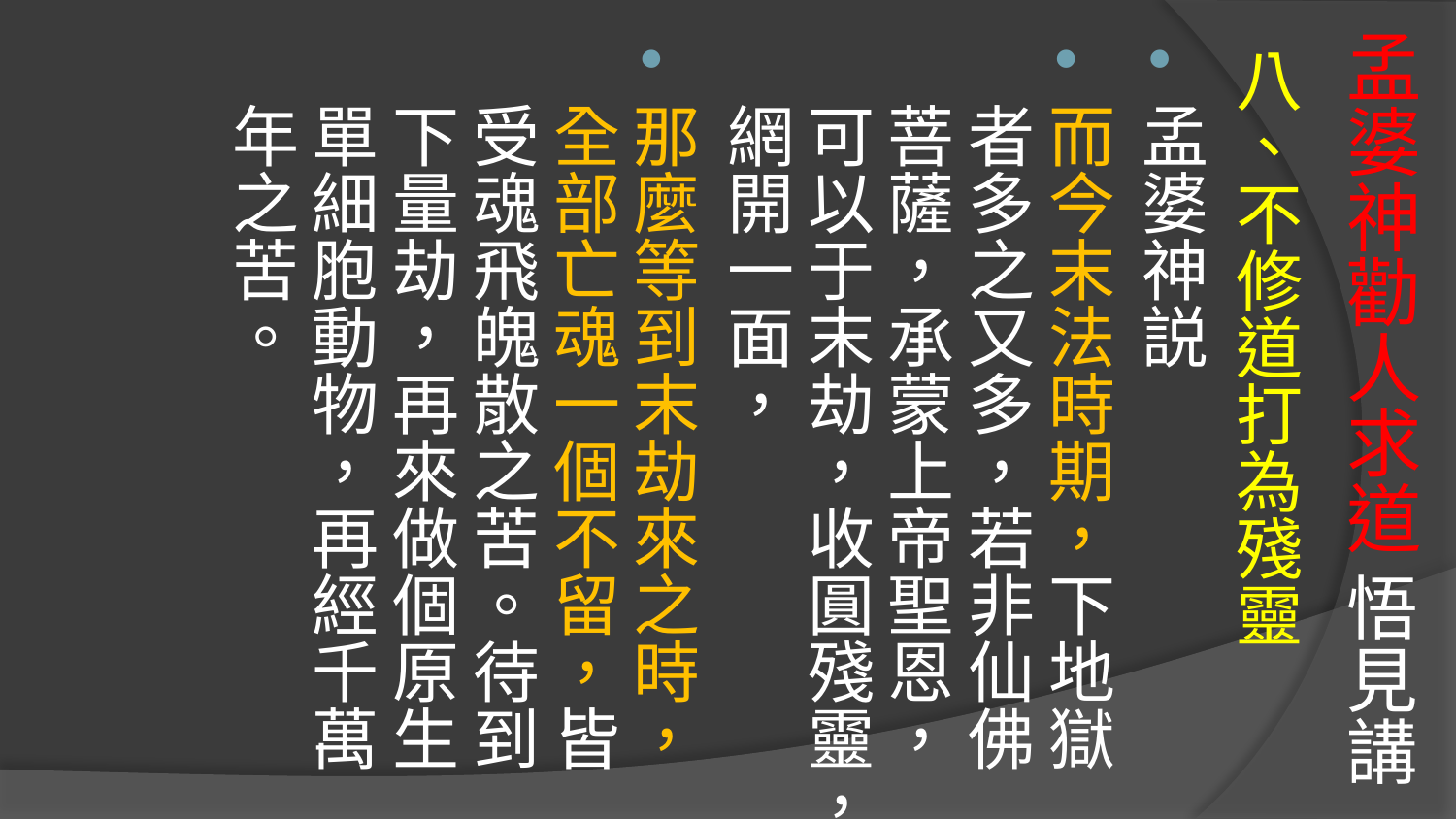

# 孟婆神勸人求道 悟見講
八、不修道打為殘靈
孟婆神説
而今末法時期，下地獄者多之又多，若非仙佛菩薩，承蒙上帝聖恩，可以于末劫，收圓殘靈，網開一面，
那麼等到末劫來之時，全部亡魂一個不留，皆受魂飛魄散之苦。待到下量劫，再來做個原生單細胞動物，再經千萬年之苦。